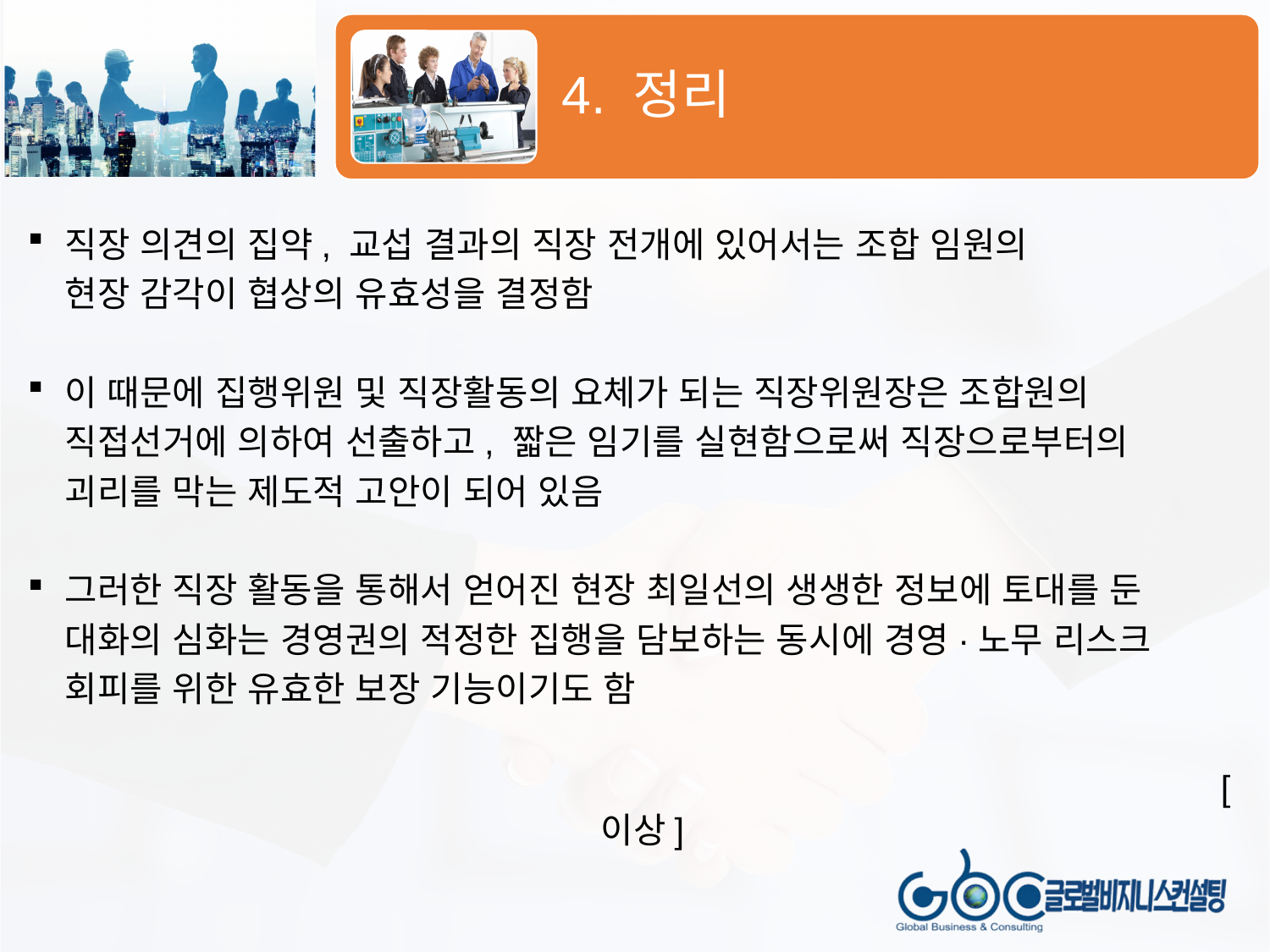

4. 정리
직장 의견의 집약, 교섭 결과의 직장 전개에 있어서는 조합 임원의
현장 감각이 협상의 유효성을 결정함

이 때문에 집행위원 및 직장활동의 요체가 되는 직장위원장은 조합원의
직접선거에 의하여 선출하고, 짧은 임기를 실현함으로써 직장으로부터의
괴리를 막는 제도적 고안이 되어 있음

그러한 직장 활동을 통해서 얻어진 현장 최일선의 생생한 정보에 토대를 둔
대화의 심화는 경영권의 적정한 집행을 담보하는 동시에 경영·노무 리스크
회피를 위한 유효한 보장 기능이기도 함

　　　　　　　　　　　　　　　　　　　　　　　　　　　　　　　　　[이상]